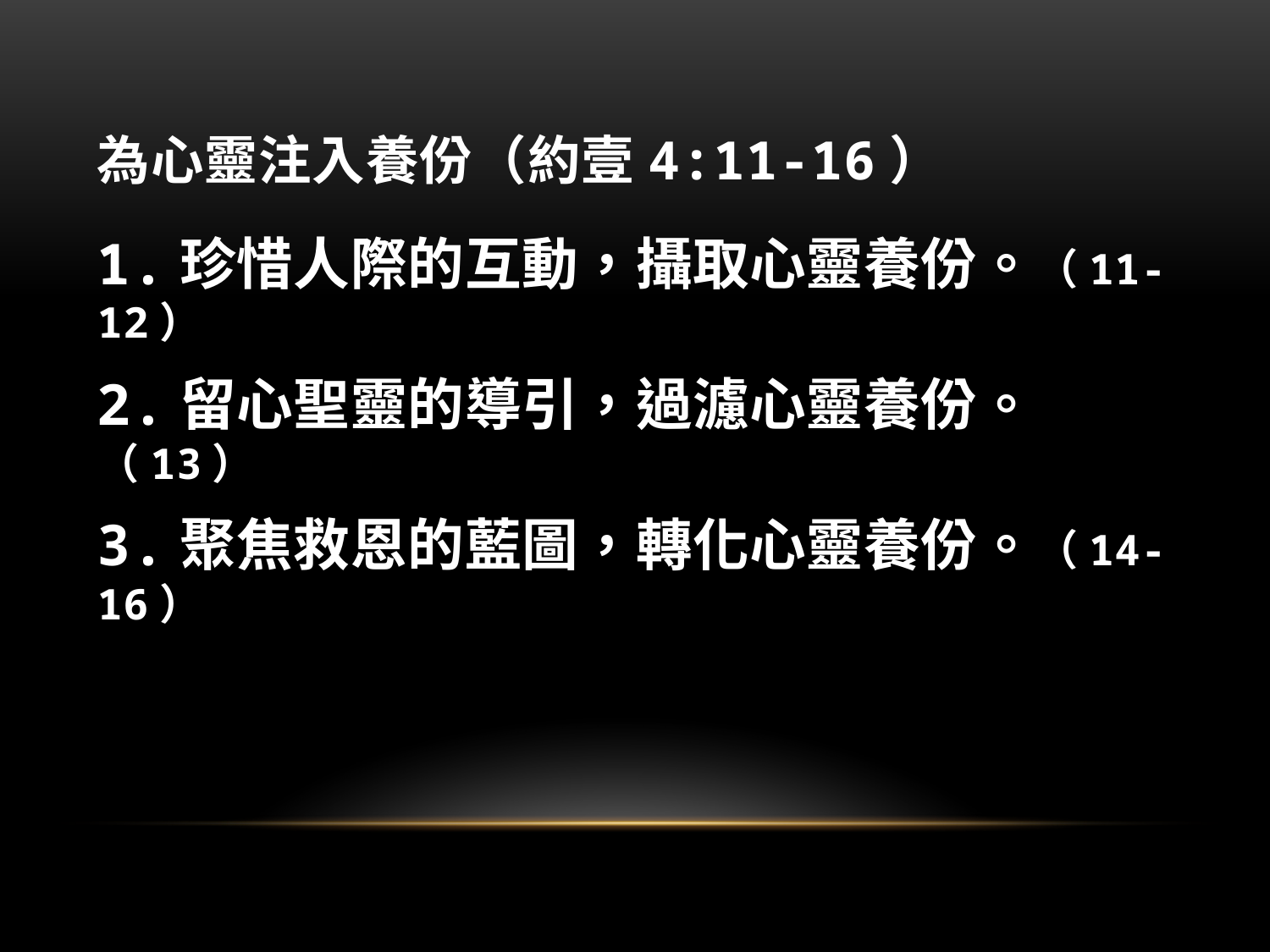

# 為心靈注入養份（約壹4:11-16）
1.珍惜人際的互動，攝取心靈養份。（11-12）
2.留心聖靈的導引，過濾心靈養份。（13）
3.聚焦救恩的藍圖，轉化心靈養份。（14-16）